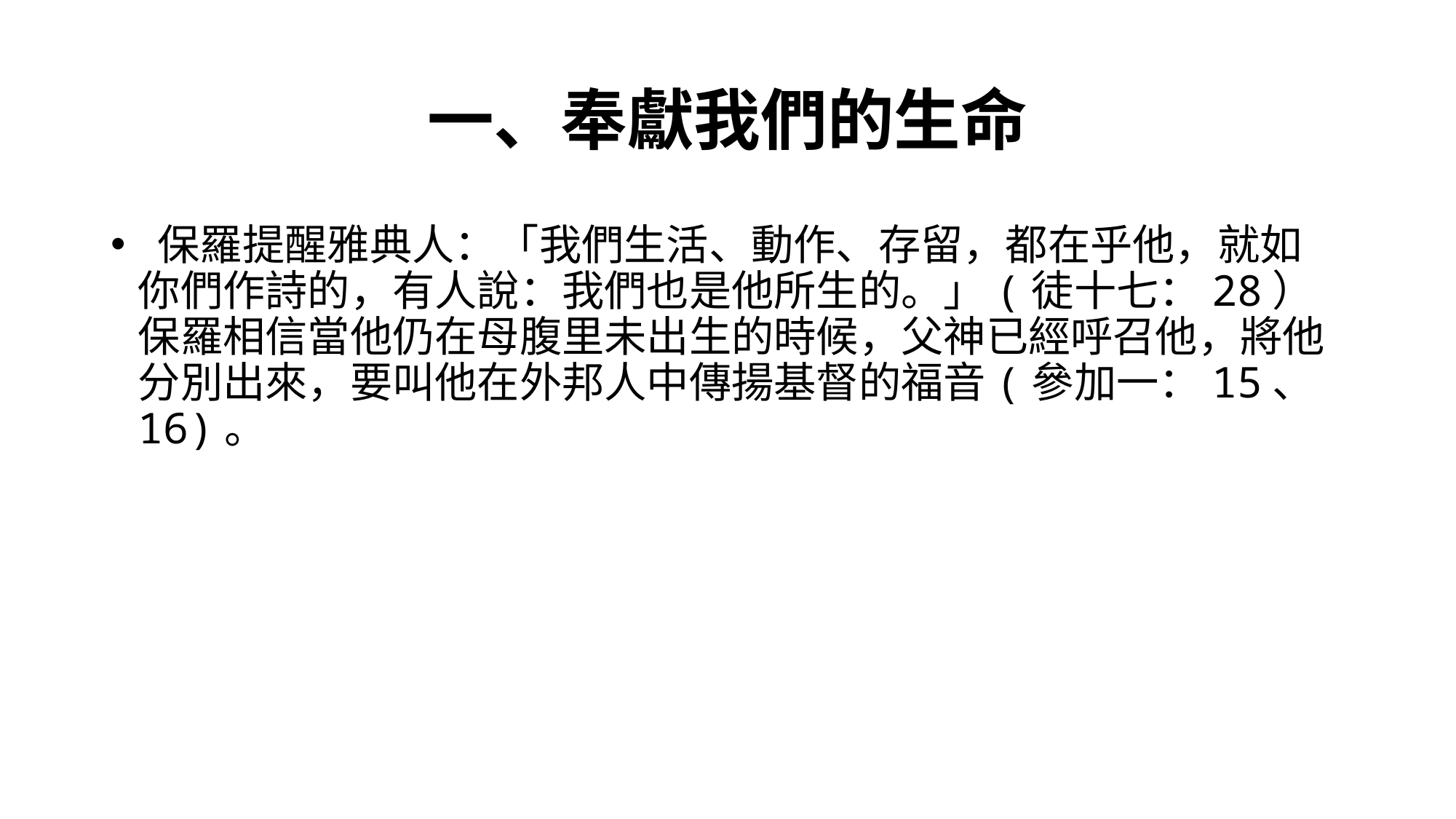

# 一、奉獻我們的生命
 保羅提醒雅典人：「我們生活、動作、存留，都在乎他，就如你們作詩的，有人說：我們也是他所生的。」(徒十七：28）保羅相信當他仍在母腹里未出生的時候，父神已經呼召他，將他分別出來，要叫他在外邦人中傳揚基督的福音(參加一：15、16)。